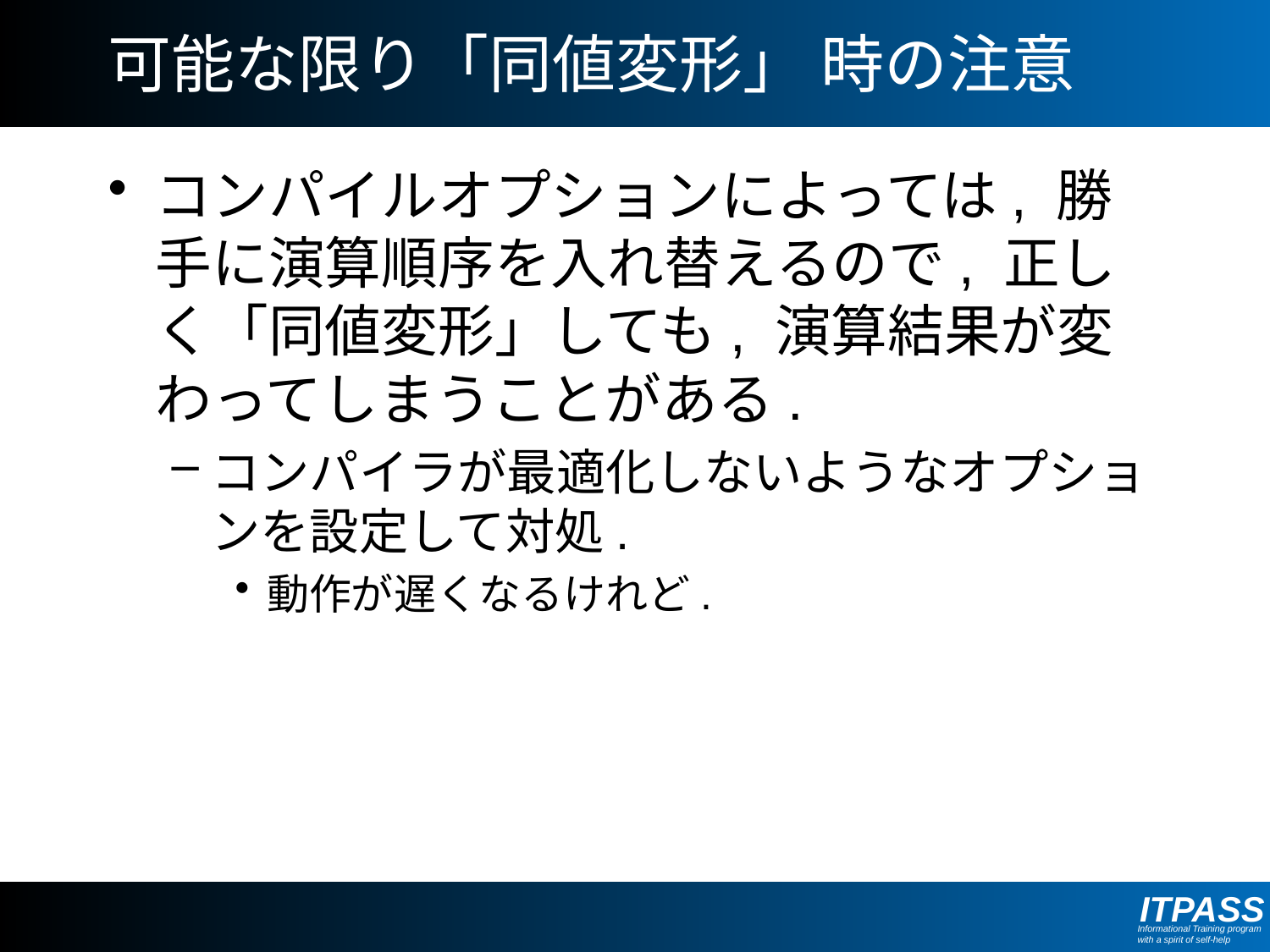

# 可能な限り「同値変形」 時の注意
コンパイルオプションによっては, 勝手に演算順序を入れ替えるので, 正しく「同値変形」しても, 演算結果が変わってしまうことがある.
コンパイラが最適化しないようなオプションを設定して対処.
動作が遅くなるけれど.